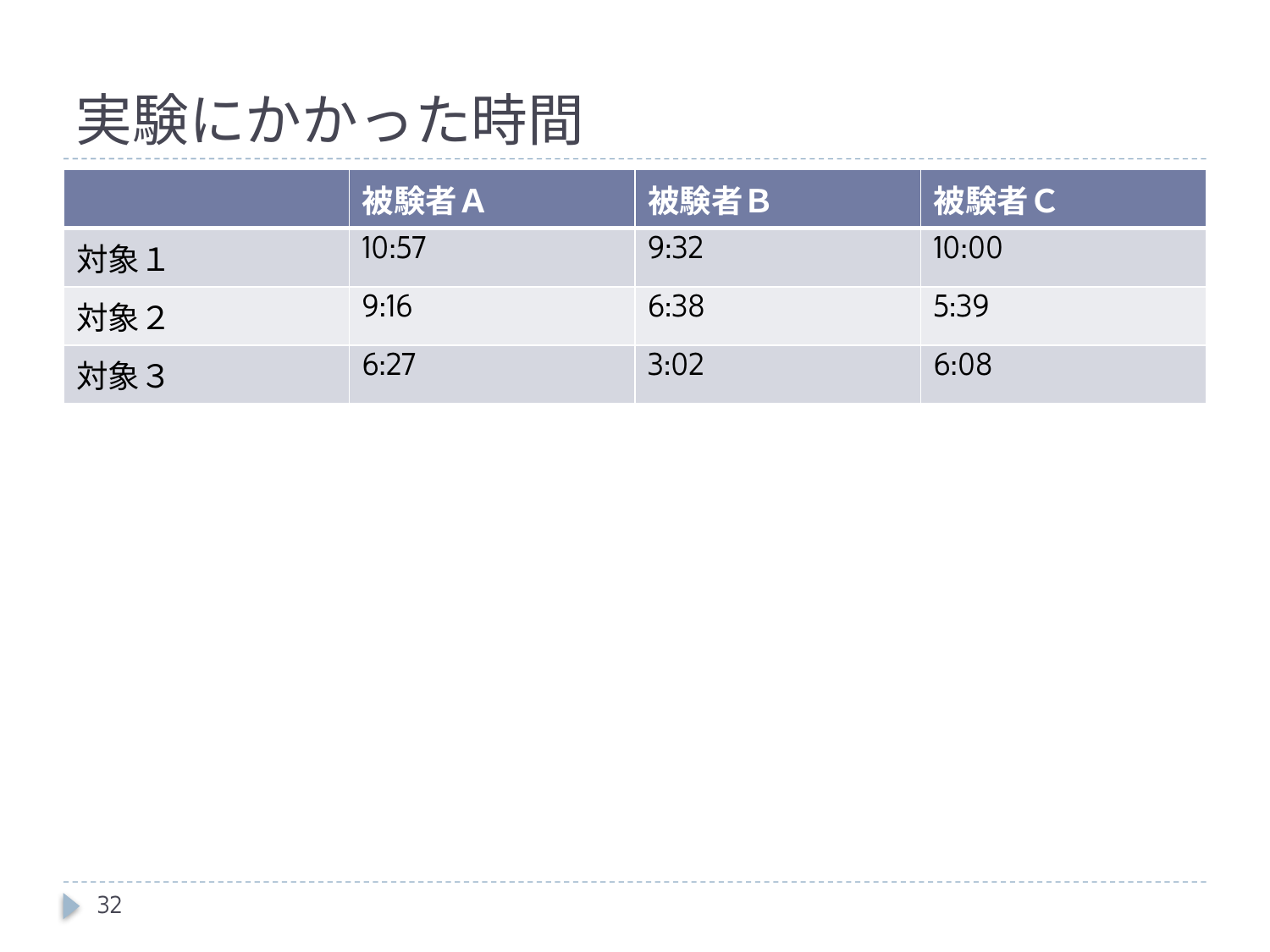

# 実験にかかった時間
|  | 被験者Ａ | 被験者Ｂ | 被験者Ｃ |
| --- | --- | --- | --- |
| 対象１ | 10:57 | 9:32 | 10:00 |
| 対象２ | 9:16 | 6:38 | 5:39 |
| 対象３ | 6:27 | 3:02 | 6:08 |
32